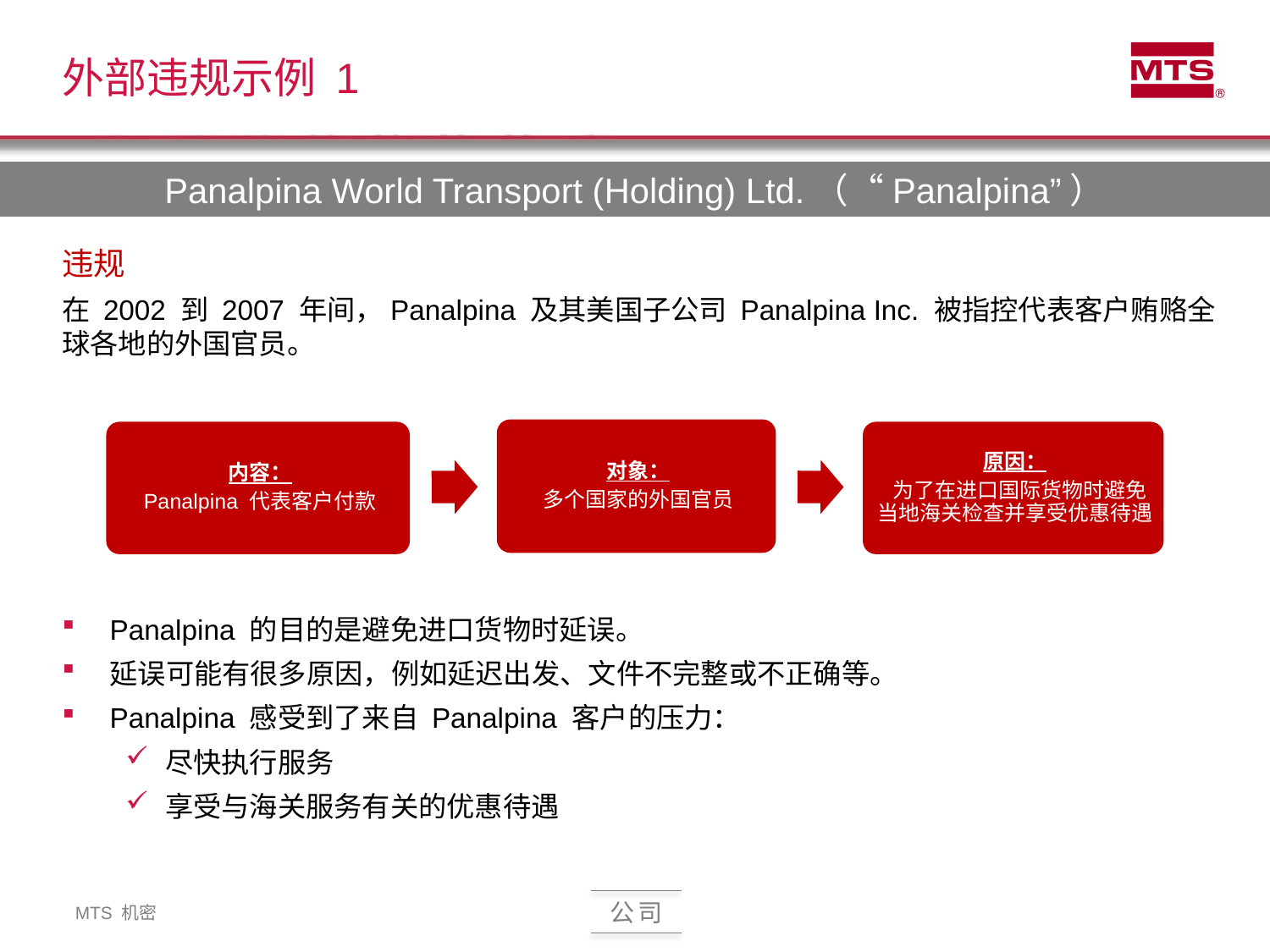

外部违规示例 1
Panalpina World Transport (Holding) Ltd.（“Panalpina”）
违规
在 2002 到 2007 年间，Panalpina 及其美国子公司 Panalpina Inc. 被指控代表客户贿赂全球各地的外国官员。

Panalpina 的目的是避免进口货物时延误。
延误可能有很多原因，例如延迟出发、文件不完整或不正确等。
Panalpina 感受到了来自 Panalpina 客户的压力：
尽快执行服务
享受与海关服务有关的优惠待遇

内容：

Panalpina 代表客户付款

对象：

多个国家的外国官员

原因：

 为了在进口国际货物时避免当地海关检查并享受优惠待遇